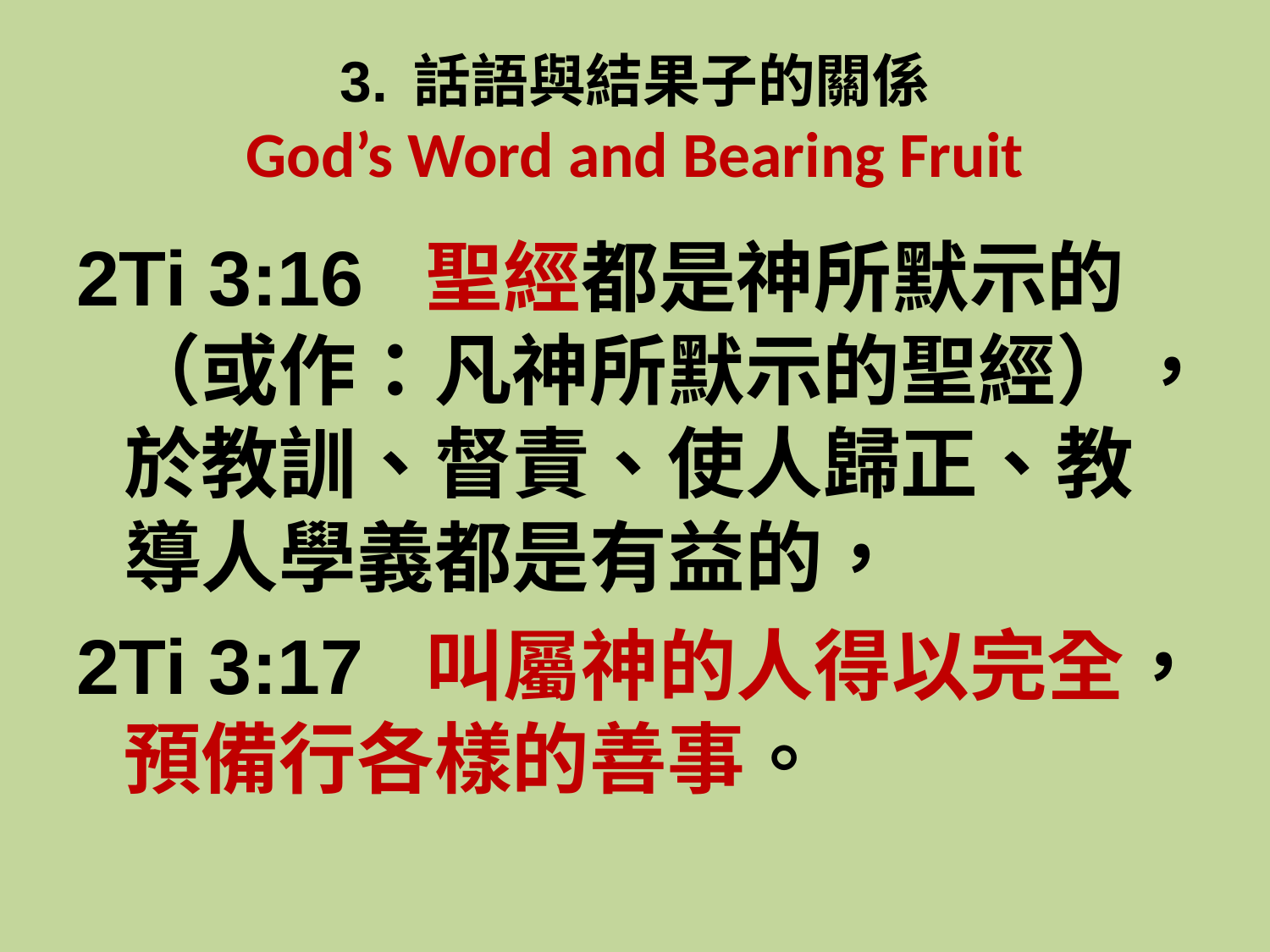

# 3. 話語與結果子的關係 God’s Word and Bearing Fruit
2Ti 3:16  聖經都是神所默示的（或作：凡神所默示的聖經），於教訓、督責、使人歸正、教導人學義都是有益的，
2Ti 3:17  叫屬神的人得以完全，預備行各樣的善事。